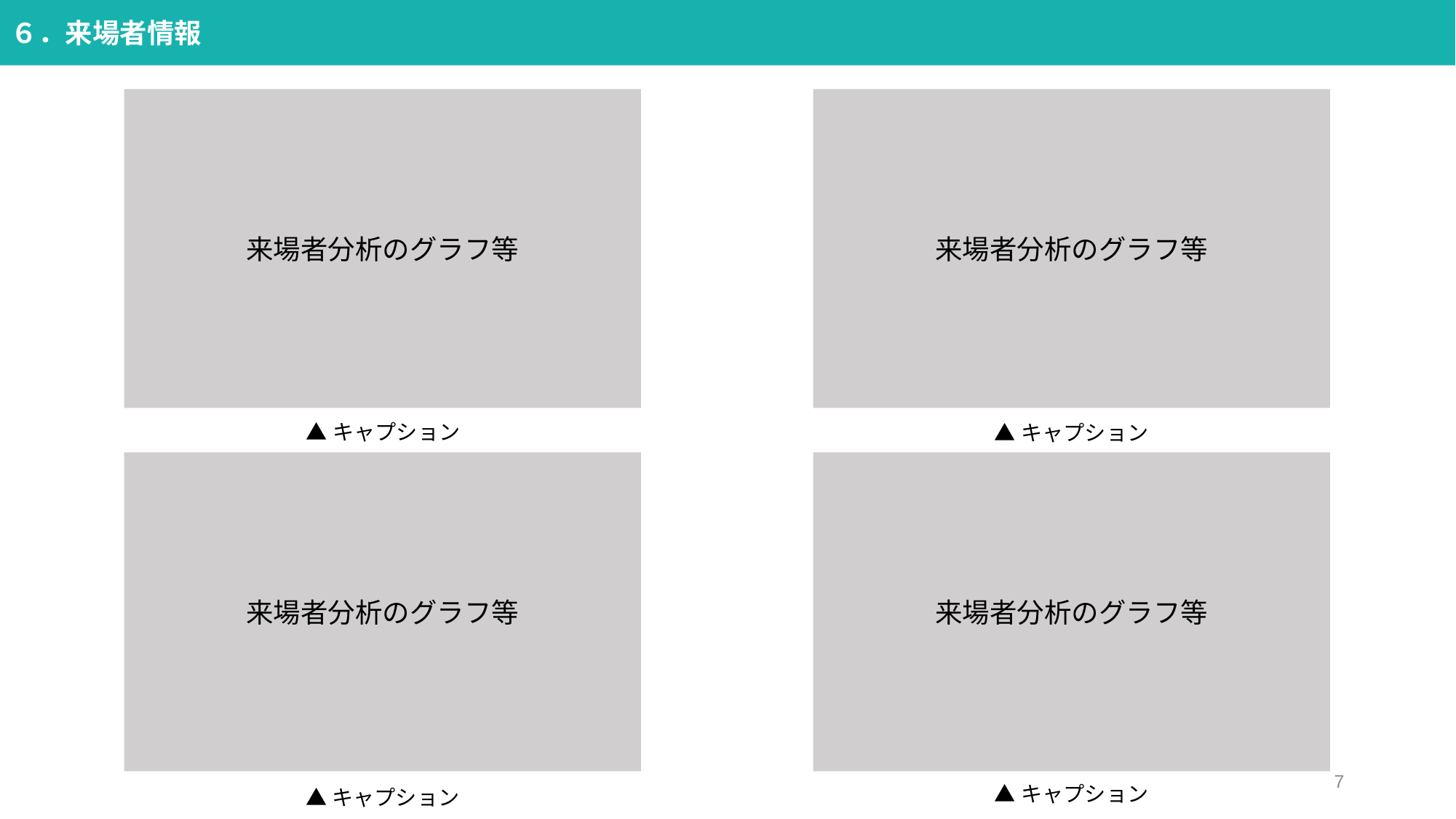

６．来場者情報
来場者分析のグラフ等
来場者分析のグラフ等
▲キャプション
▲キャプション
来場者分析のグラフ等
来場者分析のグラフ等
7
▲キャプション
▲キャプション